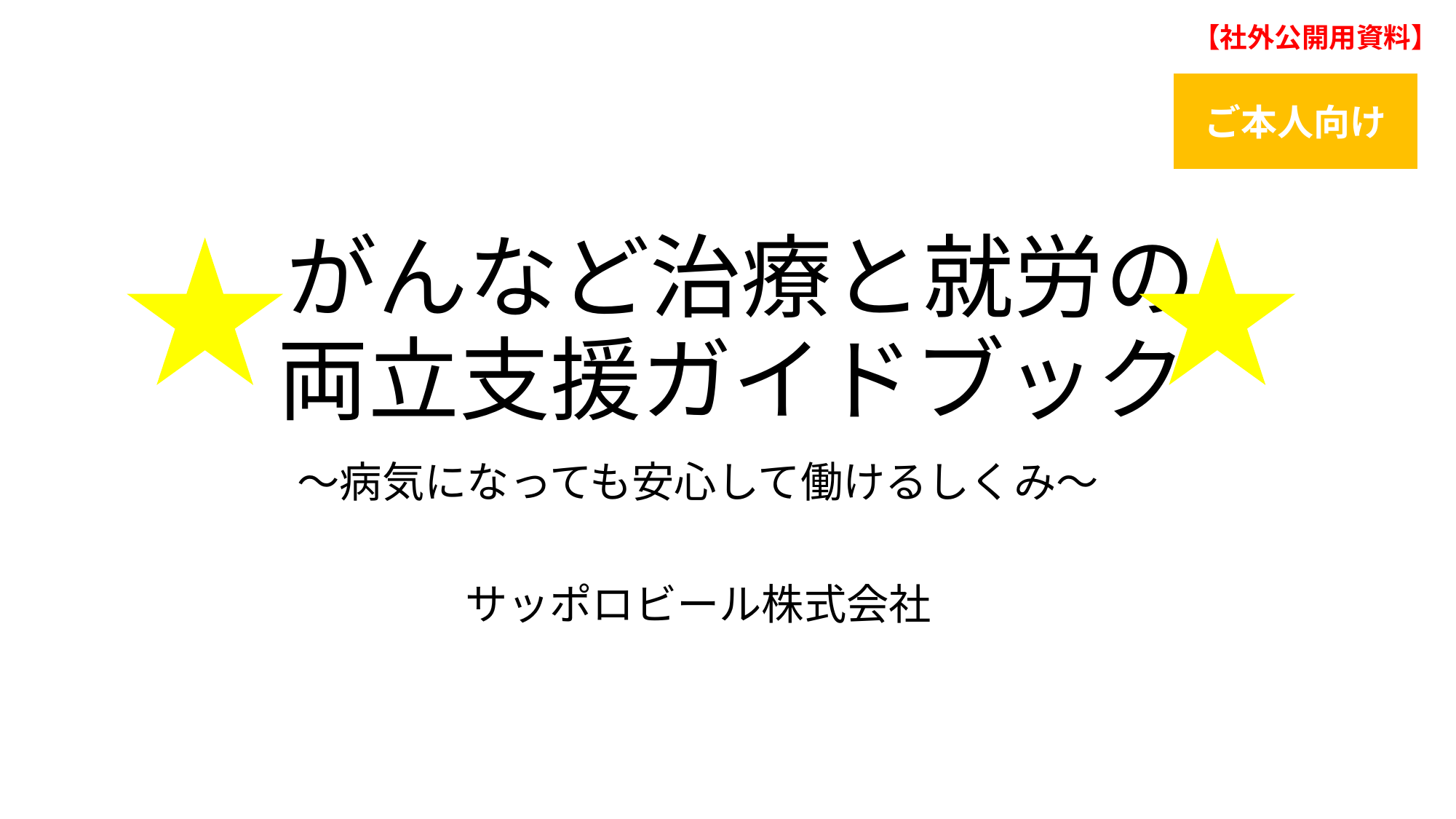

【社外公開用資料】
ご本人向け
# がんなど治療と就労の 　両立支援ガイドブック

～病気になっても安心して働けるしくみ～

サッポロビール株式会社